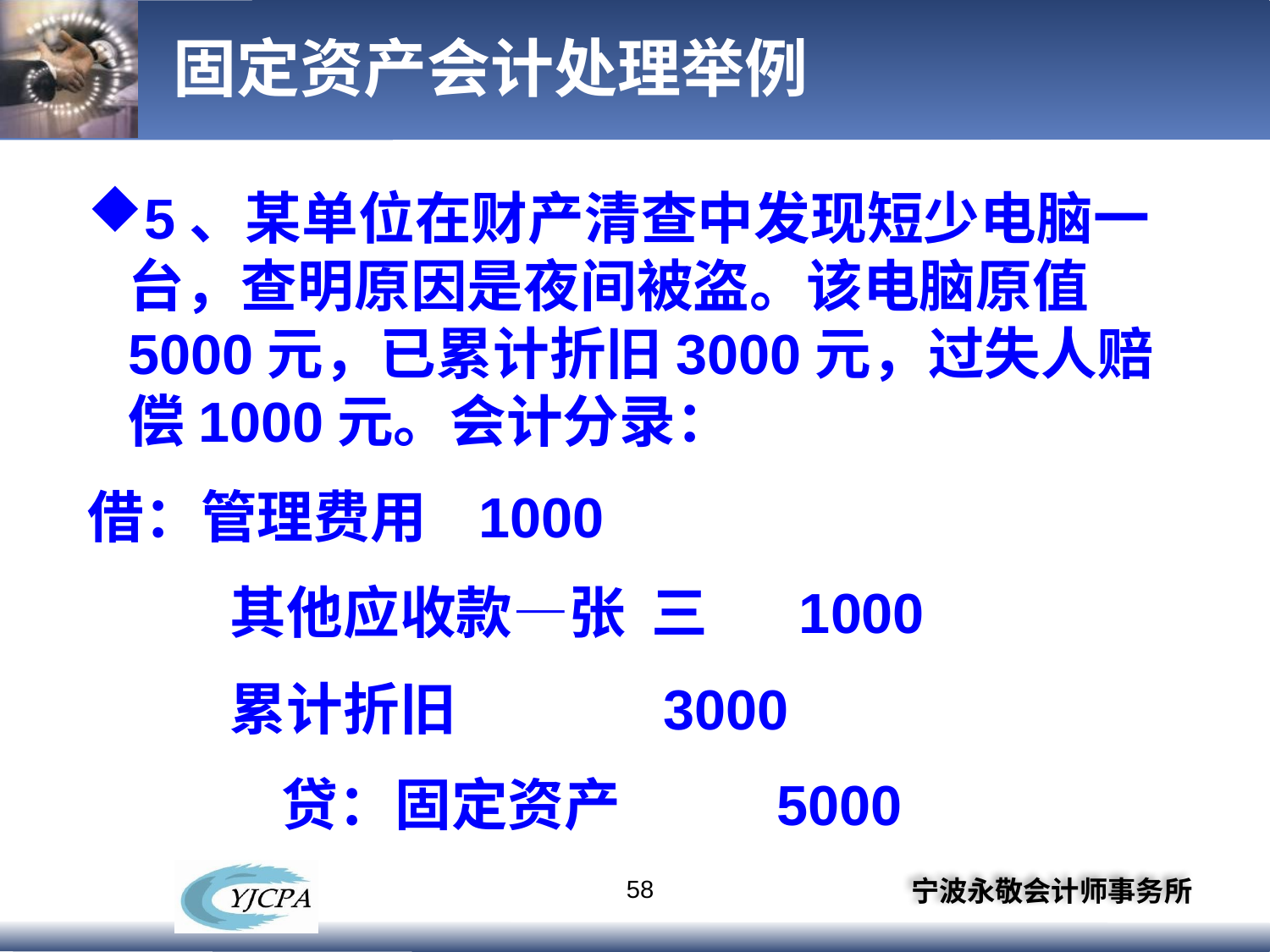

# 固定资产会计处理举例
5、某单位在财产清查中发现短少电脑一台，查明原因是夜间被盗。该电脑原值5000元，已累计折旧3000元，过失人赔偿1000元。会计分录：
借：管理费用   1000
          其他应收款—张  三      1000
          累计折旧               3000
              贷：固定资产           5000